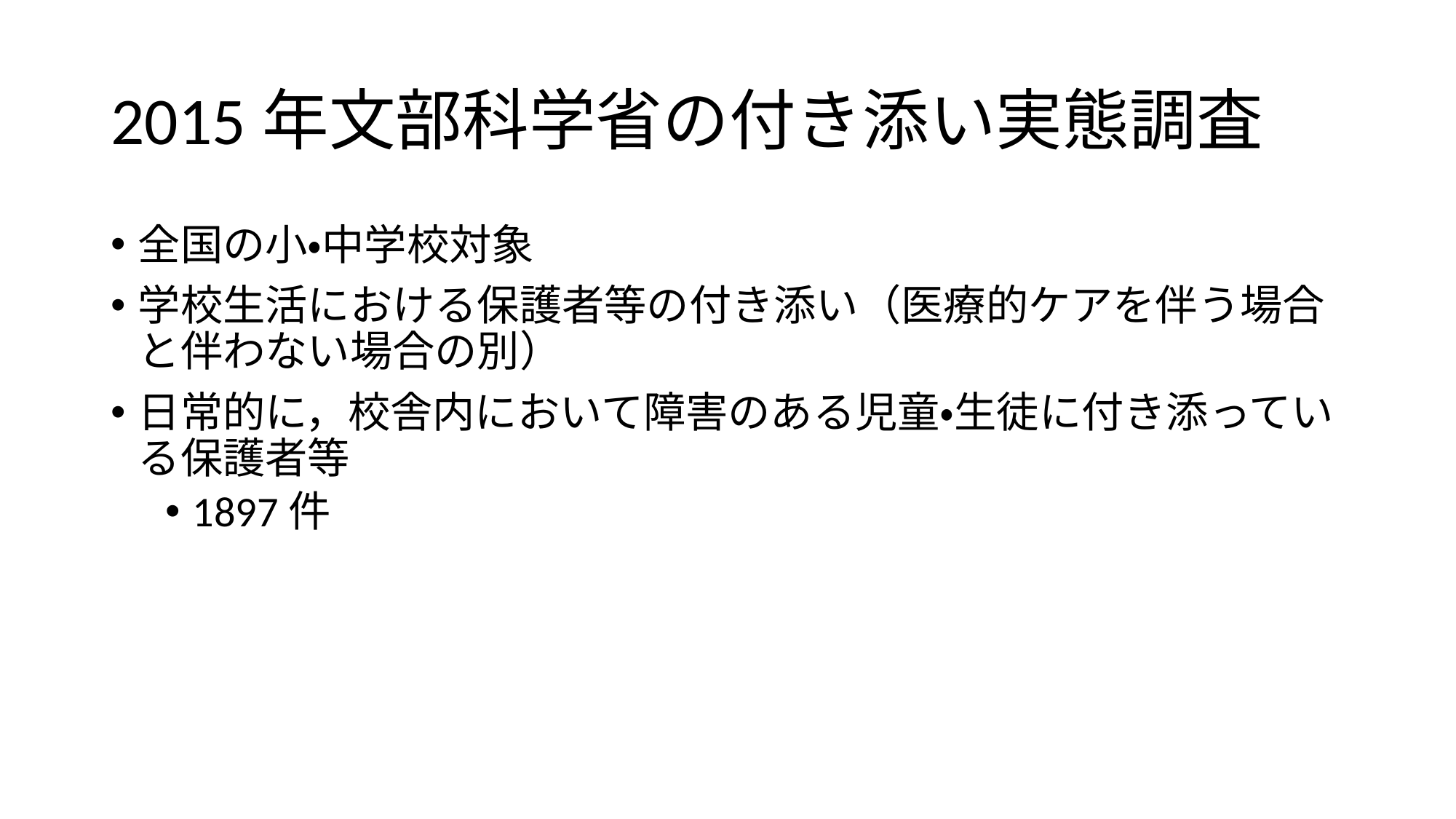

# 2015年文部科学省の付き添い実態調査
全国の小・中学校対象
学校生活における保護者等の付き添い（医療的ケアを伴う場合と伴わない場合の別）
日常的に，校舎内において障害のある児童・生徒に付き添っている保護者等
1897件